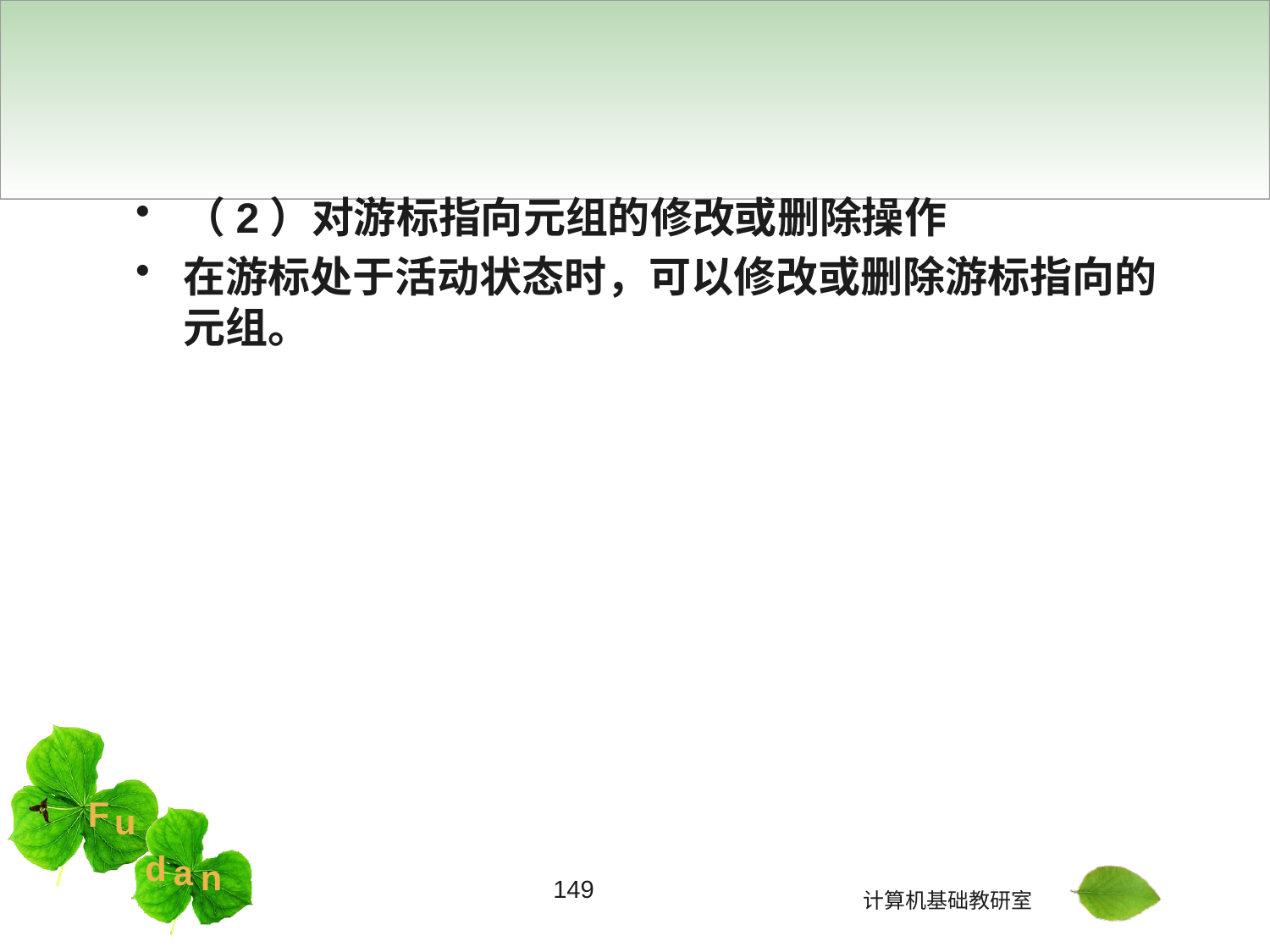

#
（2）对游标指向元组的修改或删除操作
在游标处于活动状态时，可以修改或删除游标指向的元组。

149